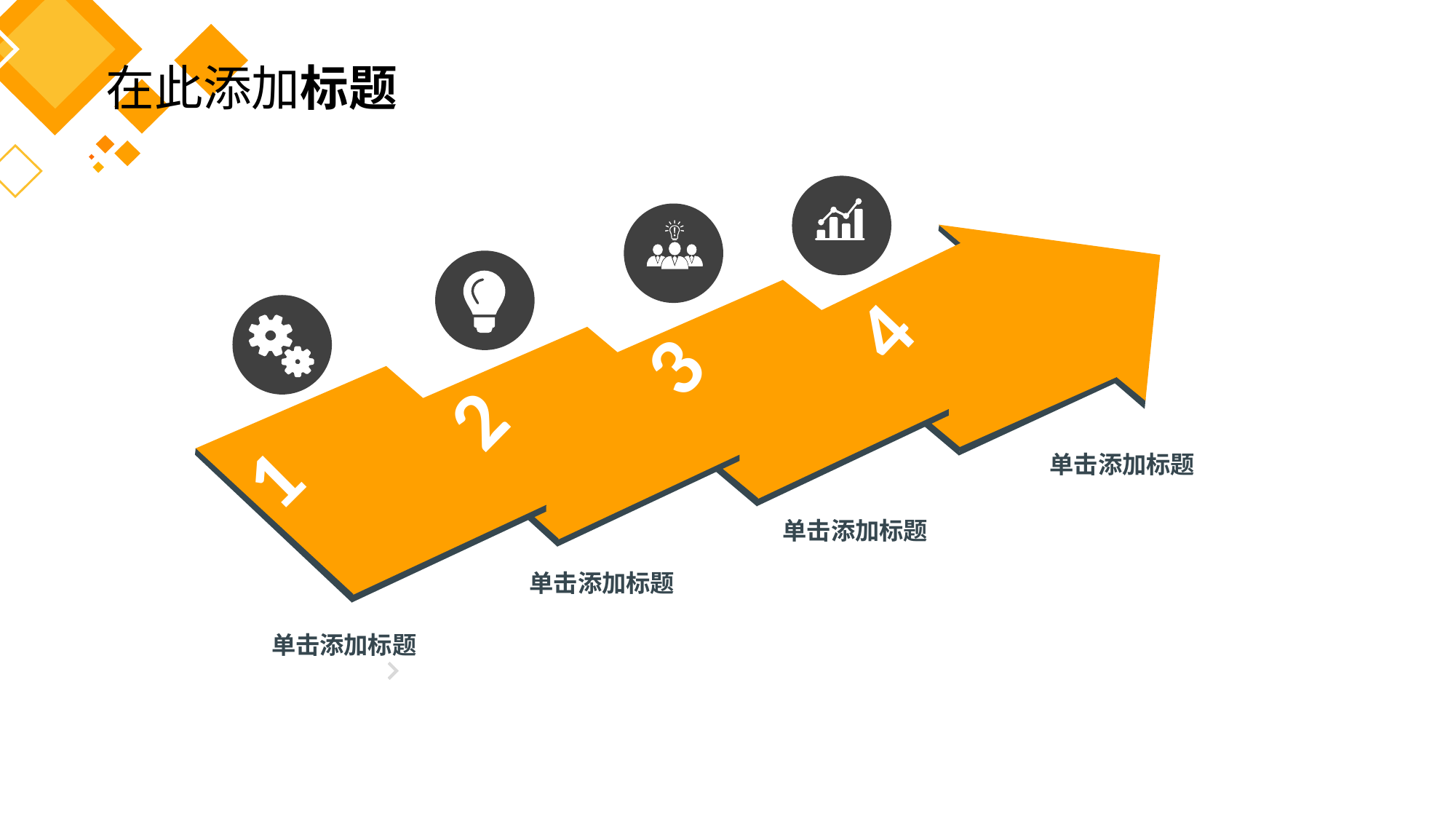

在此添加标题

4

3

2

1

单击添加标题

单击添加标题

单击添加标题

单击添加标题